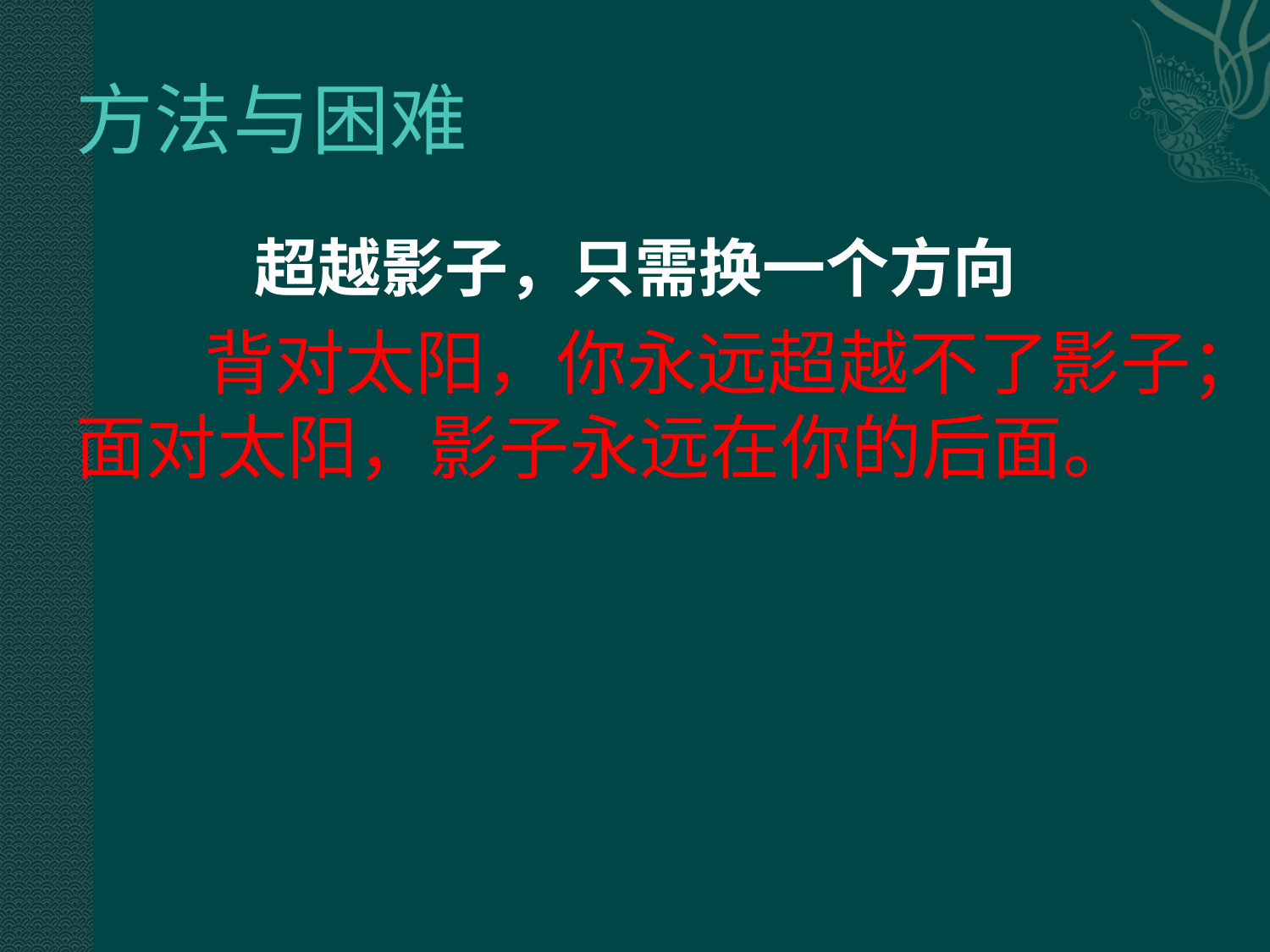

# 方法与困难
超越影子，只需换一个方向
       背对太阳，你永远超越不了影子；面对太阳，影子永远在你的后面。